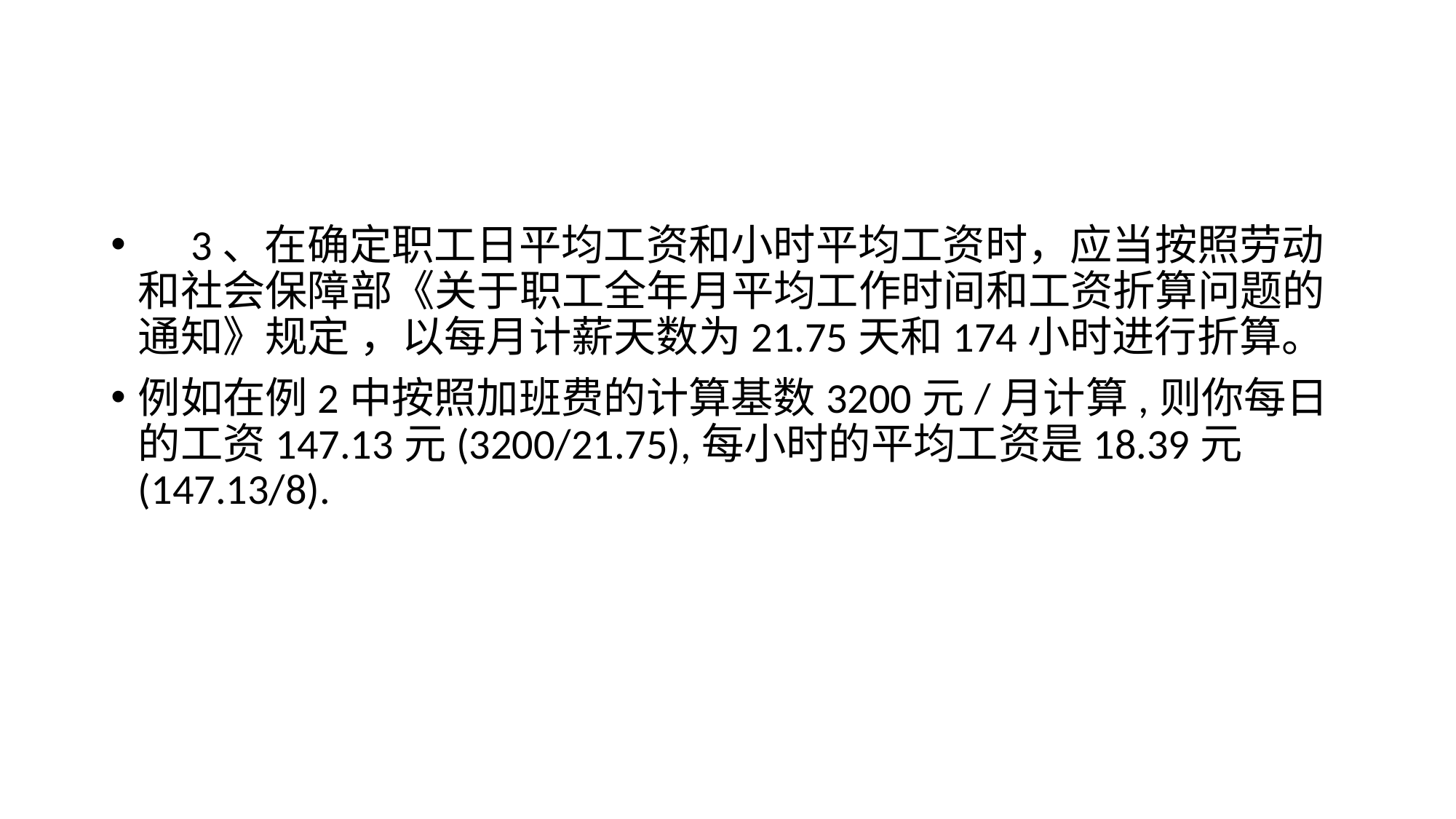

#
　3、在确定职工日平均工资和小时平均工资时，应当按照劳动和社会保障部《关于职工全年月平均工作时间和工资折算问题的通知》规定 ，以每月计薪天数为21.75天和174小时进行折算。
例如在例2中按照加班费的计算基数3200元/月计算,则你每日的工资147.13元(3200/21.75),每小时的平均工资是18.39元(147.13/8).